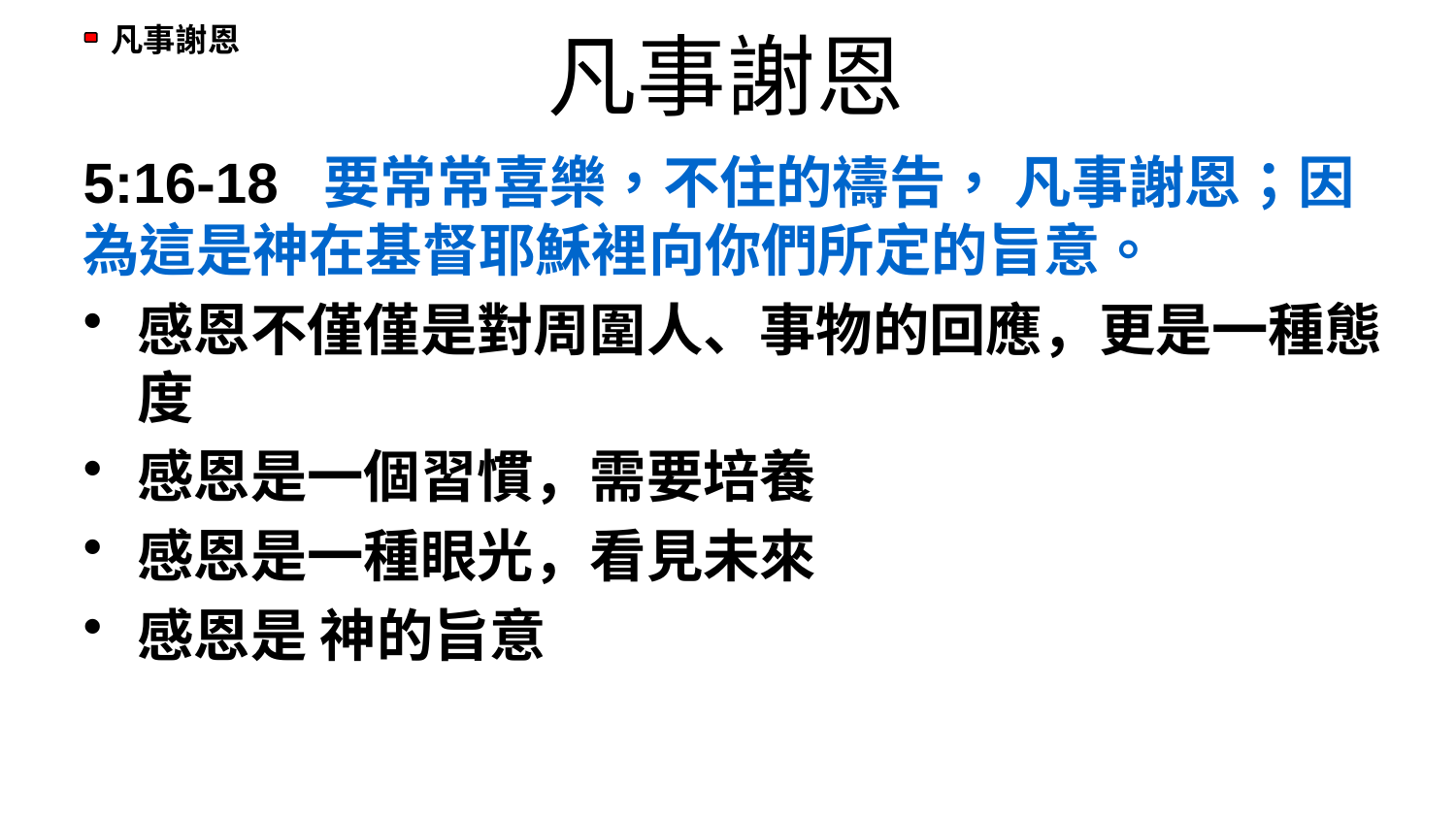

# 凡事謝恩
5:16-18  要常常喜樂，不住的禱告， 凡事謝恩；因為這是神在基督耶穌裡向你們所定的旨意。
感恩不僅僅是對周圍人、事物的回應，更是一種態度
感恩是一個習慣，需要培養
感恩是一種眼光，看見未來
感恩是 神的旨意